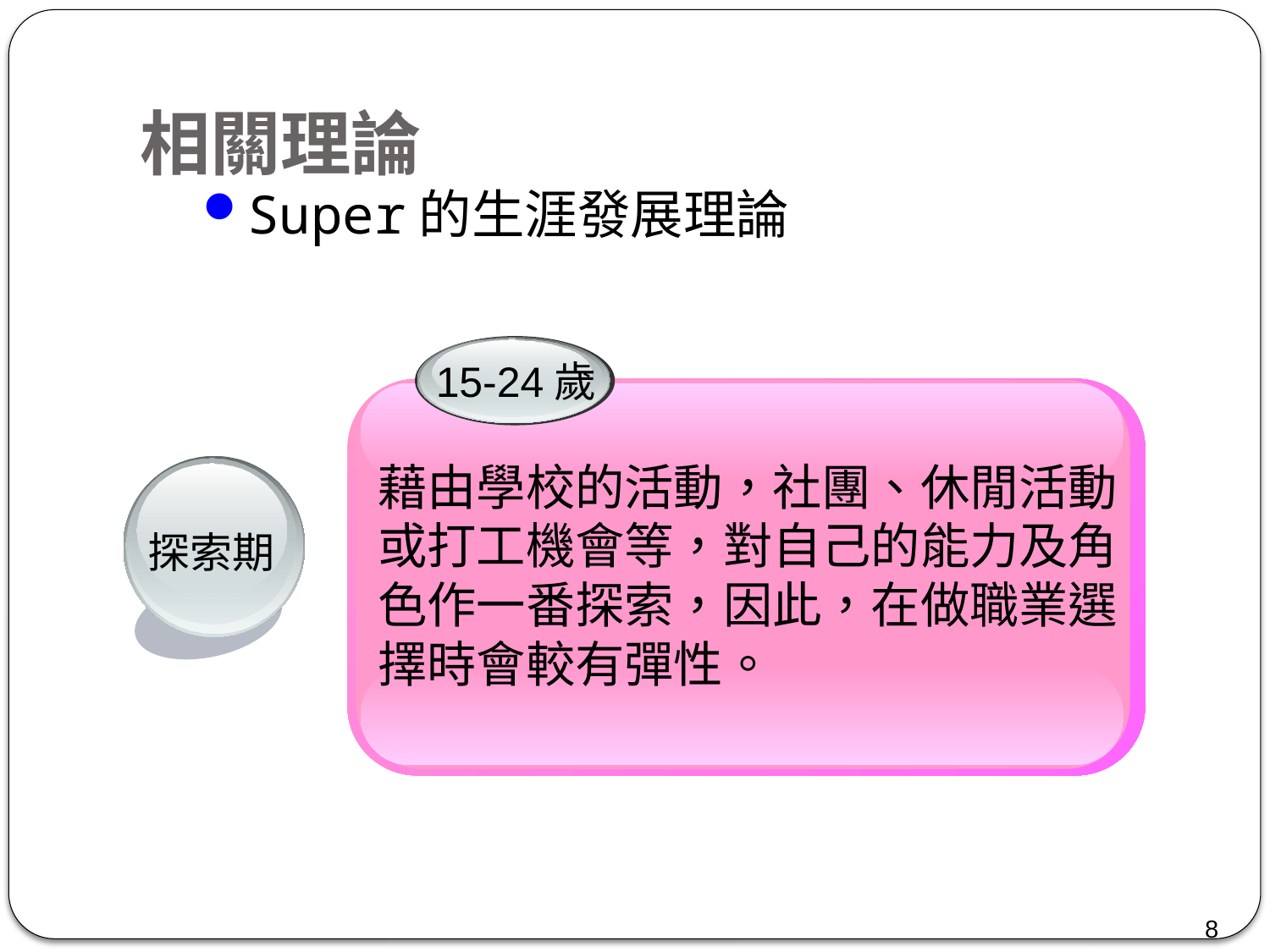

相關理論
Super的生涯發展理論

15-24歲

藉由學校的活動，社團、休閒活動或打工機會等，對自己的能力及角色作一番探索，因此，在做職業選擇時會較有彈性。

探索期

8